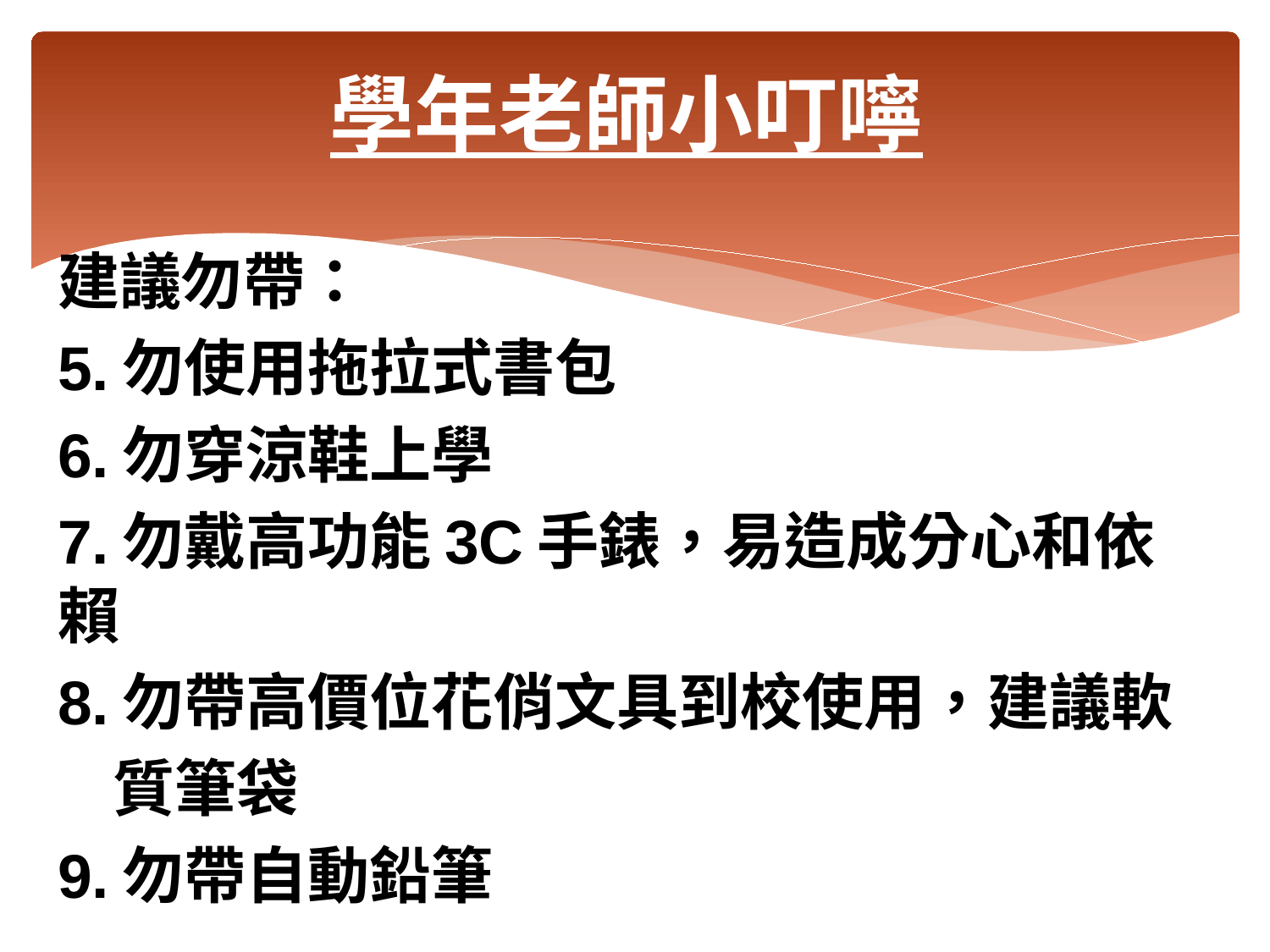

# 學年老師小叮嚀
建議勿帶：
5.勿使用拖拉式書包
6.勿穿涼鞋上學
7.勿戴高功能3C手錶，易造成分心和依賴
8.勿帶高價位花俏文具到校使用，建議軟
   質筆袋
9.勿帶自動鉛筆